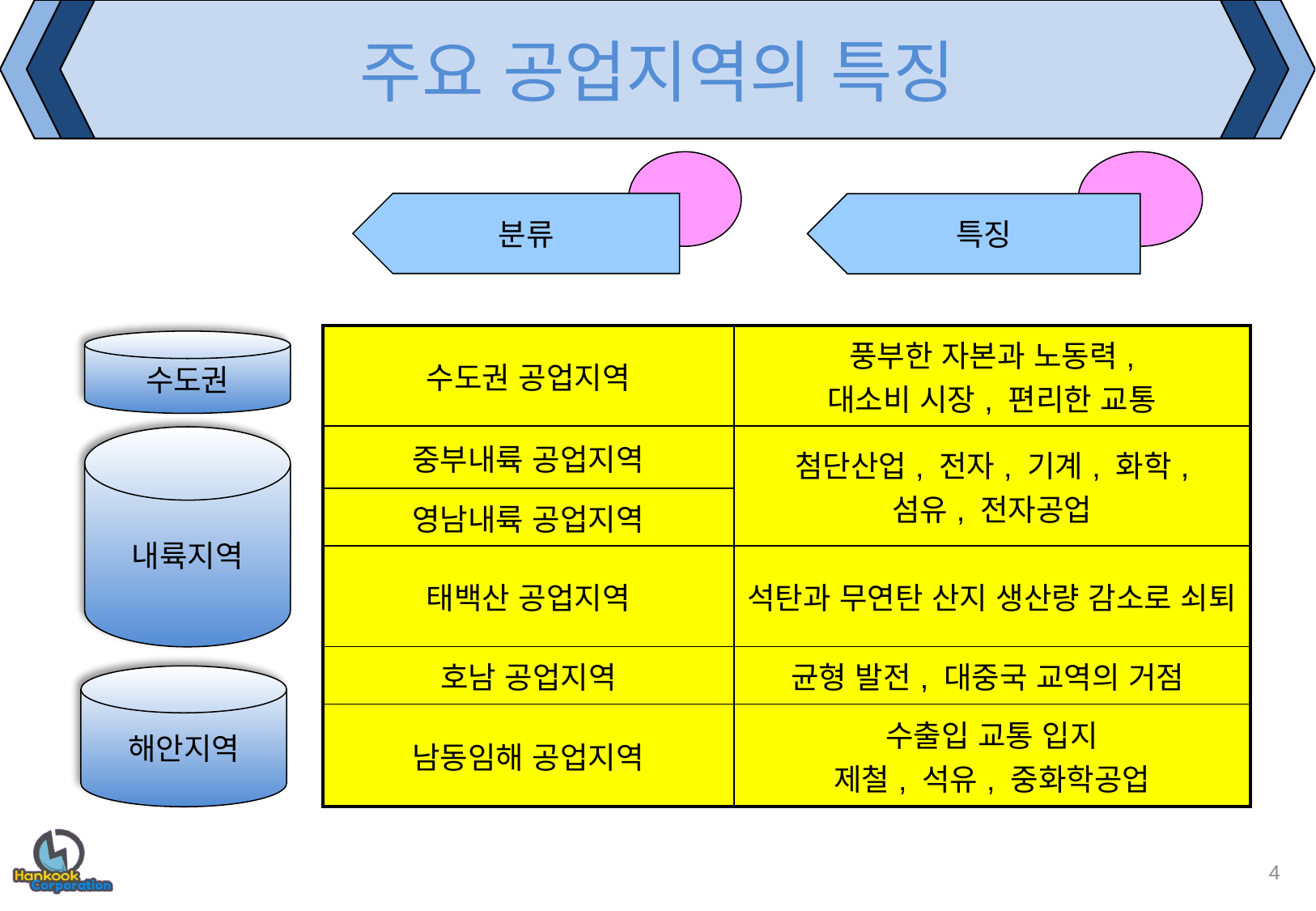

# 주요 공업지역의 특징

분류
특징
| 수도권 공업지역 | 풍부한 자본과 노동력, 대소비 시장, 편리한 교통 |
| --- | --- |
| 중부내륙 공업지역 | 첨단산업, 전자, 기계, 화학, 섬유, 전자공업 |
| 영남내륙 공업지역 |  |
| 태백산 공업지역 | 석탄과 무연탄 산지 생산량 감소로 쇠퇴 |
| 호남 공업지역 | 균형 발전, 대중국 교역의 거점 |
| 남동임해 공업지역 | 수출입 교통 입지 제철, 석유, 중화학공업 |
수도권
내륙지역
해안지역
4